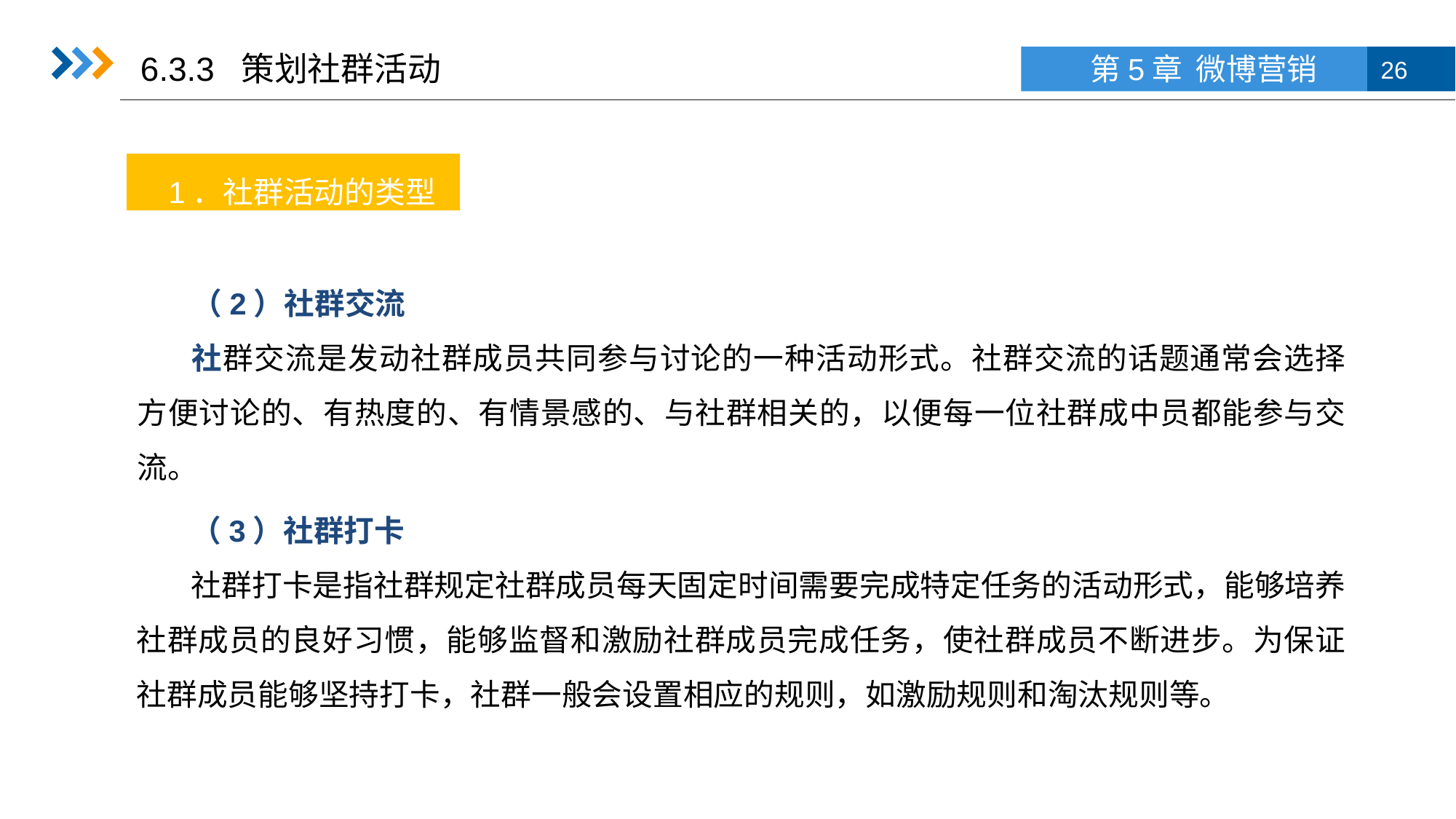

6.3.3  策划社群活动
1．社群活动的类型
（2）社群交流
社群交流是发动社群成员共同参与讨论的一种活动形式。社群交流的话题通常会选择方便讨论的、有热度的、有情景感的、与社群相关的，以便每一位社群成中员都能参与交流。
（3）社群打卡
社群打卡是指社群规定社群成员每天固定时间需要完成特定任务的活动形式，能够培养社群成员的良好习惯，能够监督和激励社群成员完成任务，使社群成员不断进步。为保证社群成员能够坚持打卡，社群一般会设置相应的规则，如激励规则和淘汰规则等。